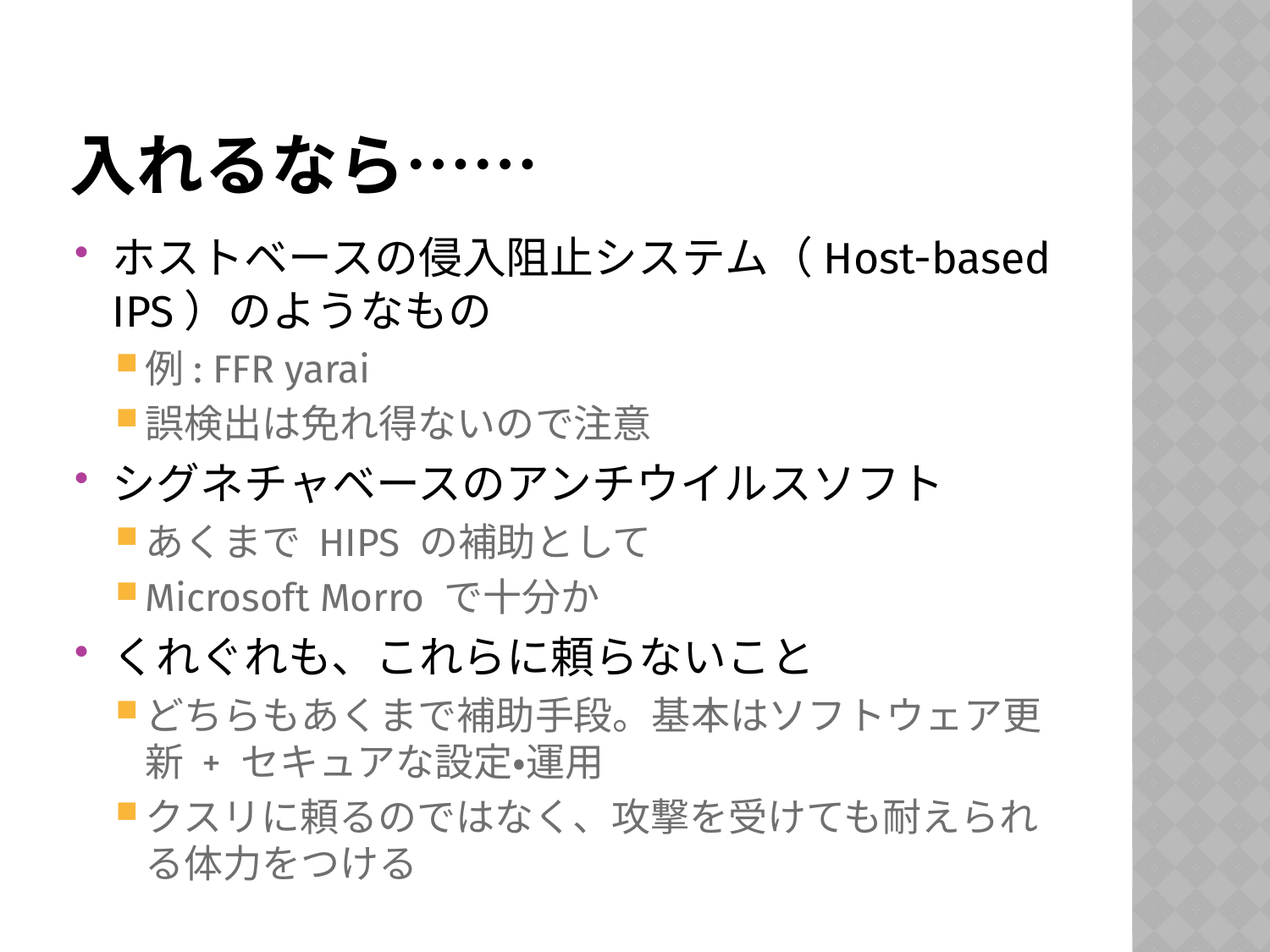

# 入れるなら……
ホストベースの侵入阻止システム（Host-based IPS）のようなもの
例: FFR yarai
誤検出は免れ得ないので注意
シグネチャベースのアンチウイルスソフト
あくまで HIPS の補助として
Microsoft Morro で十分か
くれぐれも、これらに頼らないこと
どちらもあくまで補助手段。基本はソフトウェア更新 + セキュアな設定・運用
クスリに頼るのではなく、攻撃を受けても耐えられる体力をつける